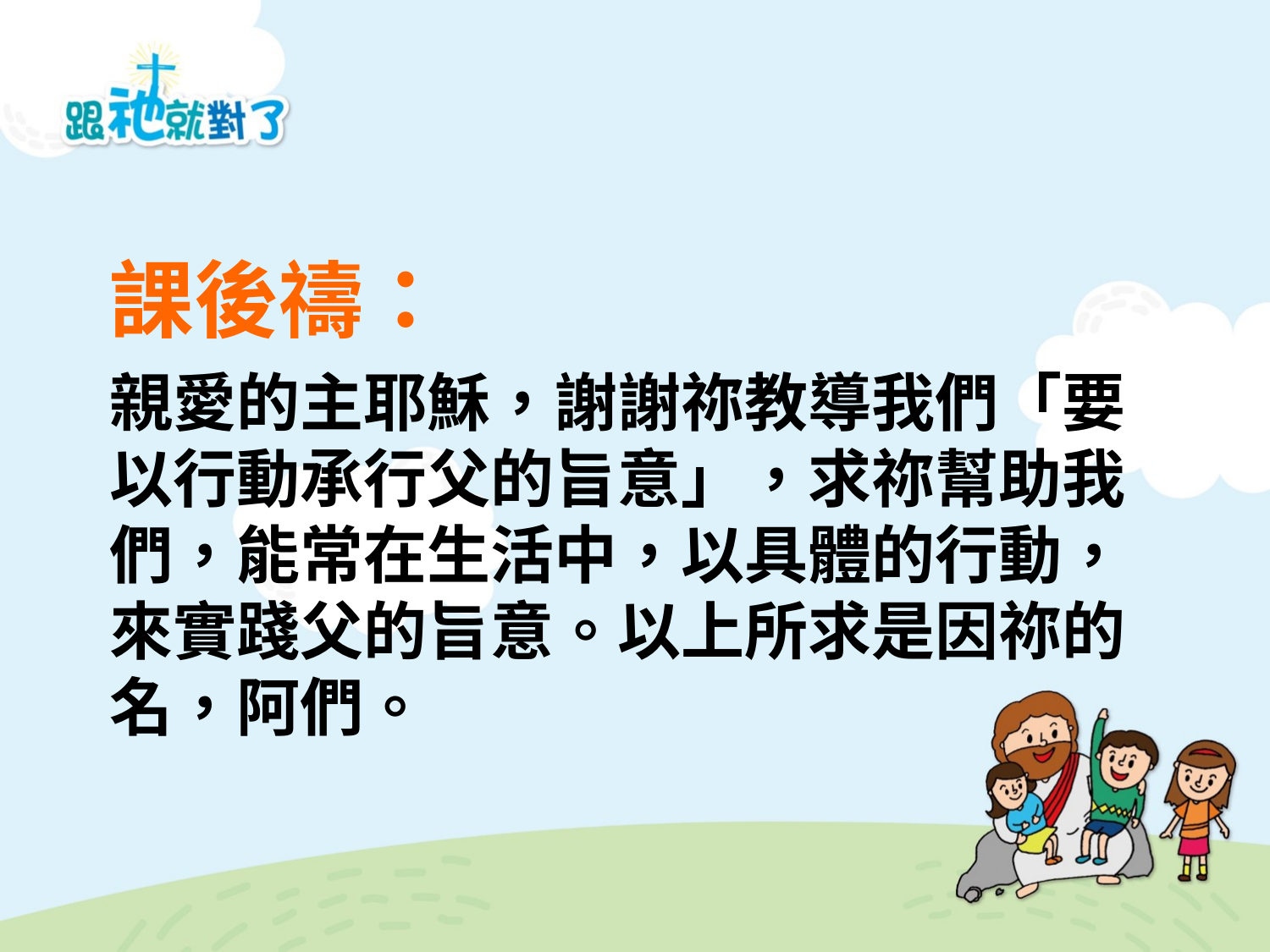

課後禱：
親愛的主耶穌，謝謝祢教導我們「要以行動承行父的旨意」，求祢幫助我們，能常在生活中，以具體的行動，來實踐父的旨意。以上所求是因祢的名，阿們。